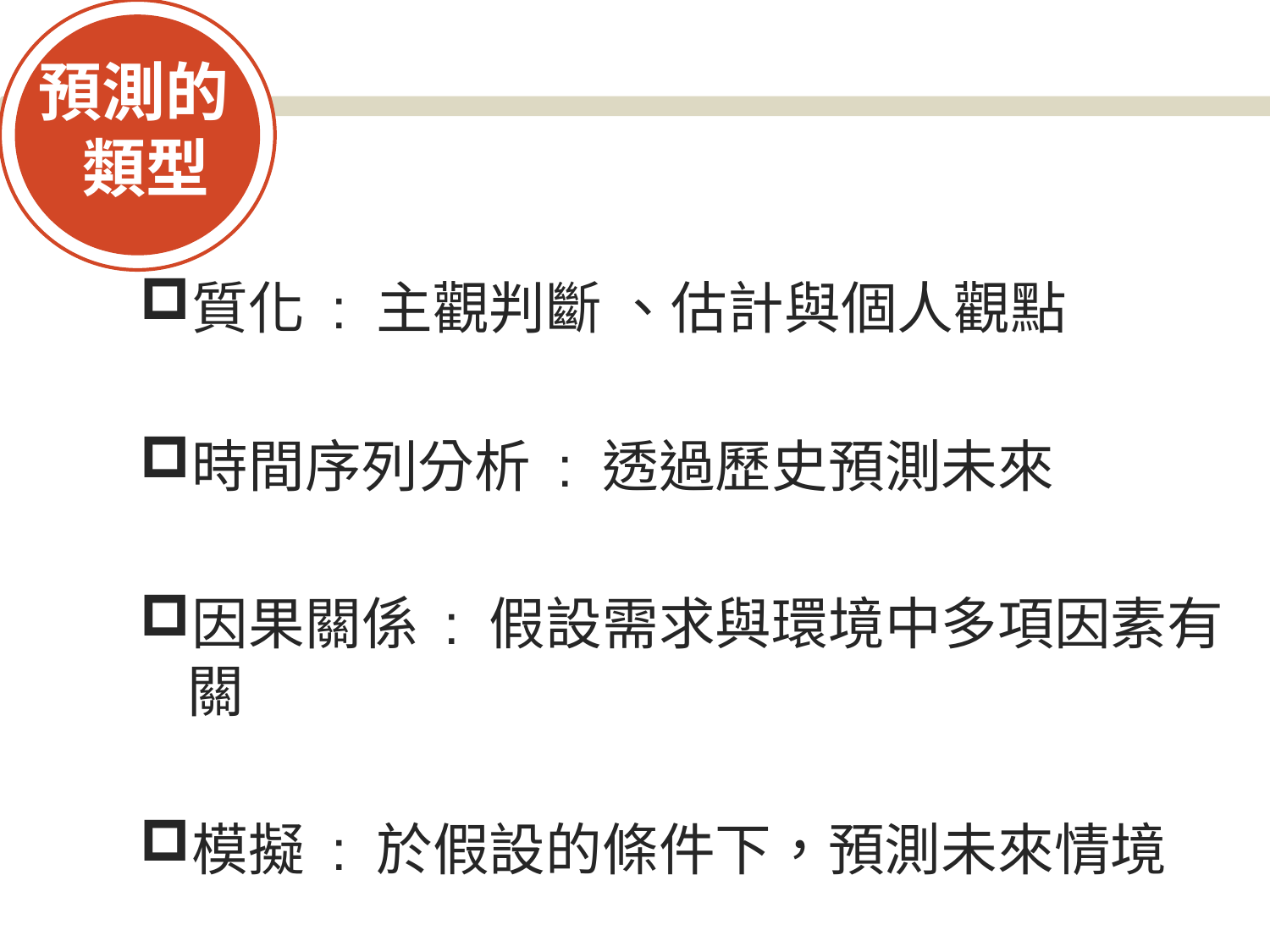

預測的
  類型
質化 : 主觀判斷 、估計與個人觀點

時間序列分析 : 透過歷史預測未來

因果關係 : 假設需求與環境中多項因素有關

模擬 : 於假設的條件下，預測未來情境